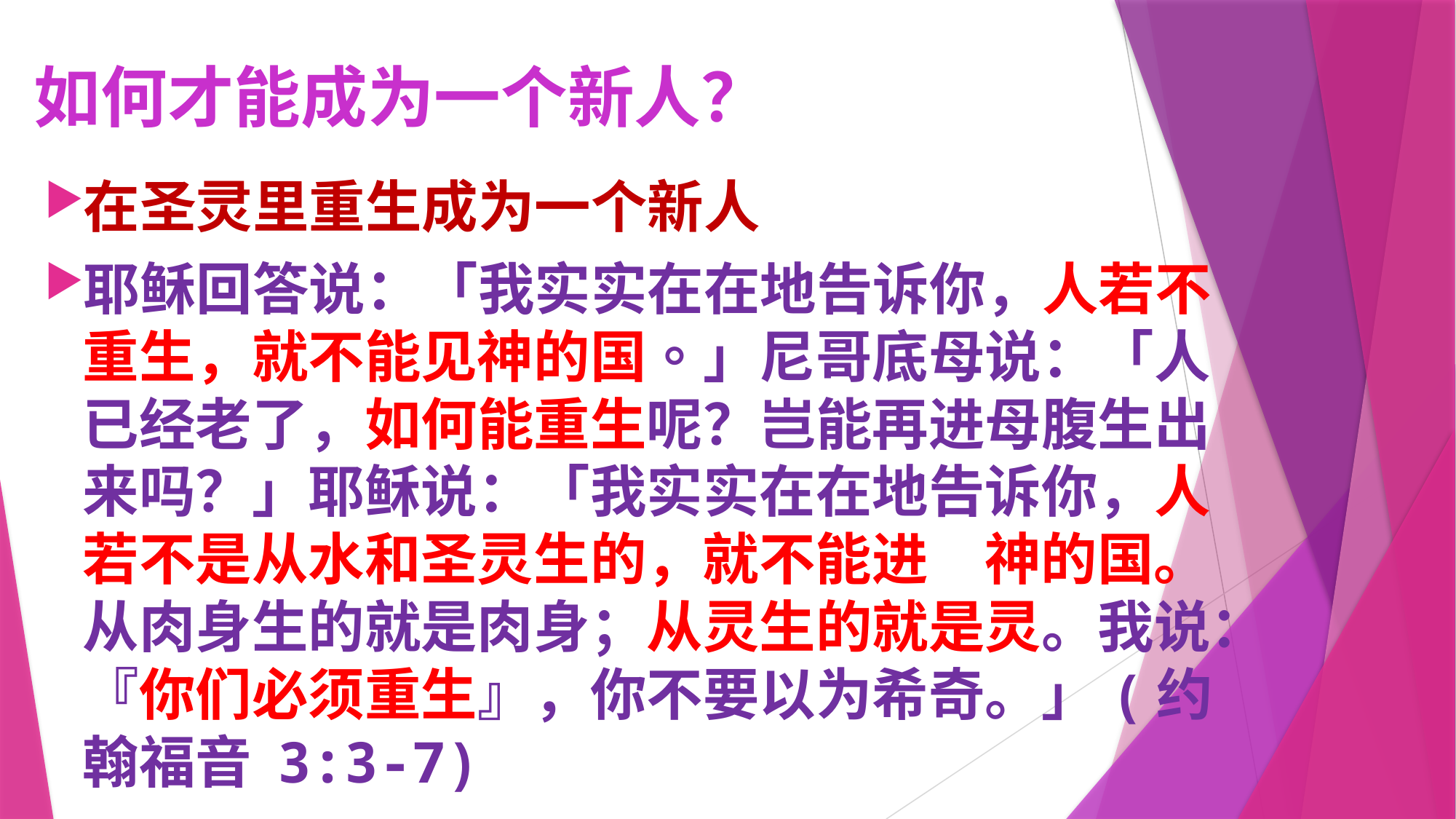

# 如何才能成为一个新人？
在圣灵里重生成为一个新人
耶稣回答说：「我实实在在地告诉你，人若不重生，就不能见神的国。」尼哥底母说：「人已经老了，如何能重生呢？岂能再进母腹生出来吗？」耶稣说：「我实实在在地告诉你，人若不是从水和圣灵生的，就不能进　神的国。从肉身生的就是肉身；从灵生的就是灵。我说：『你们必须重生』，你不要以为希奇。」(约翰福音 3:3-7)